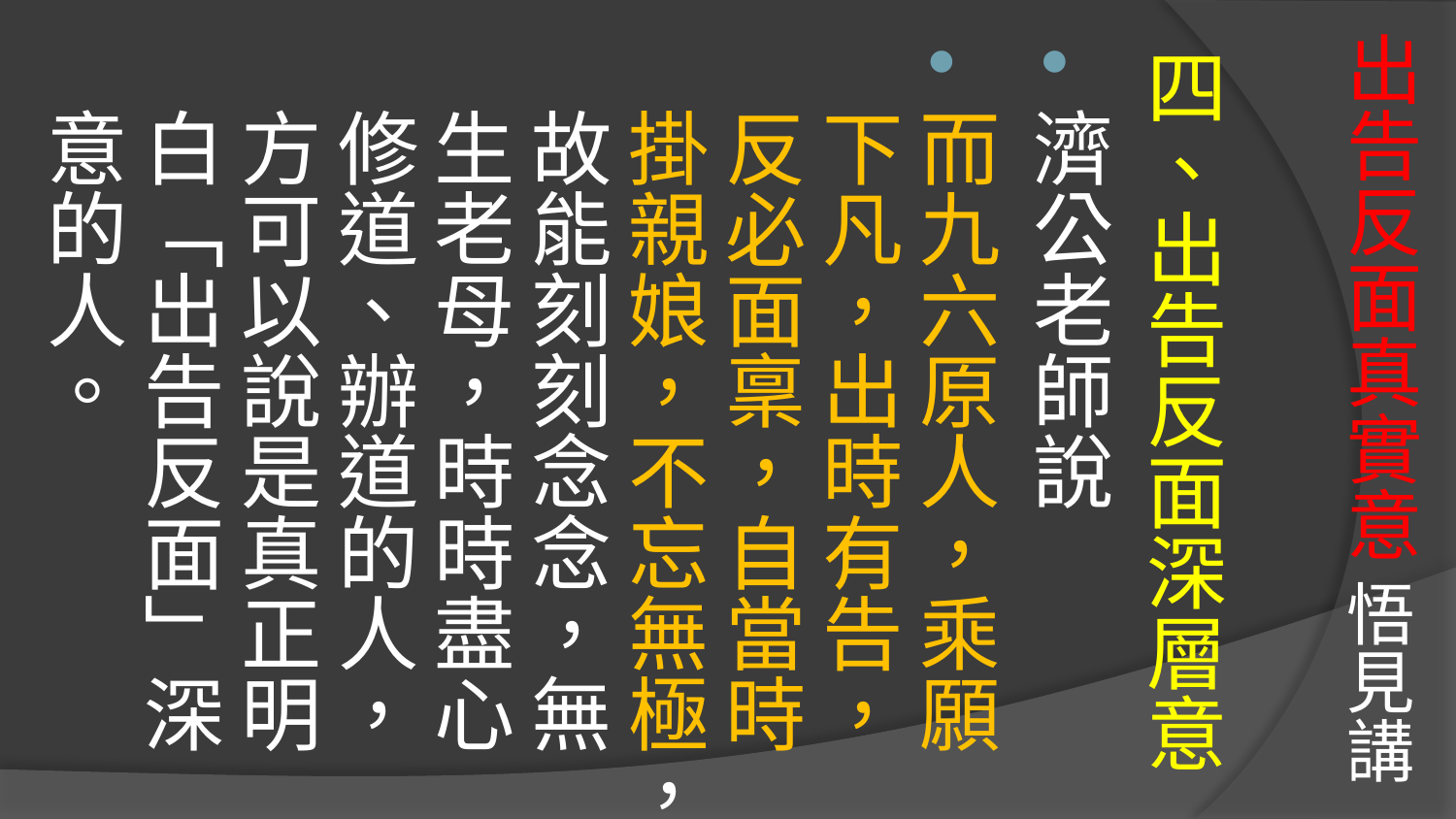

# 出告反面真實意 悟見講
四、出告反面深層意
濟公老師說
而九六原人，乘願下凡，出時有告，反必面稟，自當時掛親娘，不忘無極，故能刻刻念念，無生老母，時時盡心修道、辦道的人，方可以說是真正明白「出告反面」深意的人。